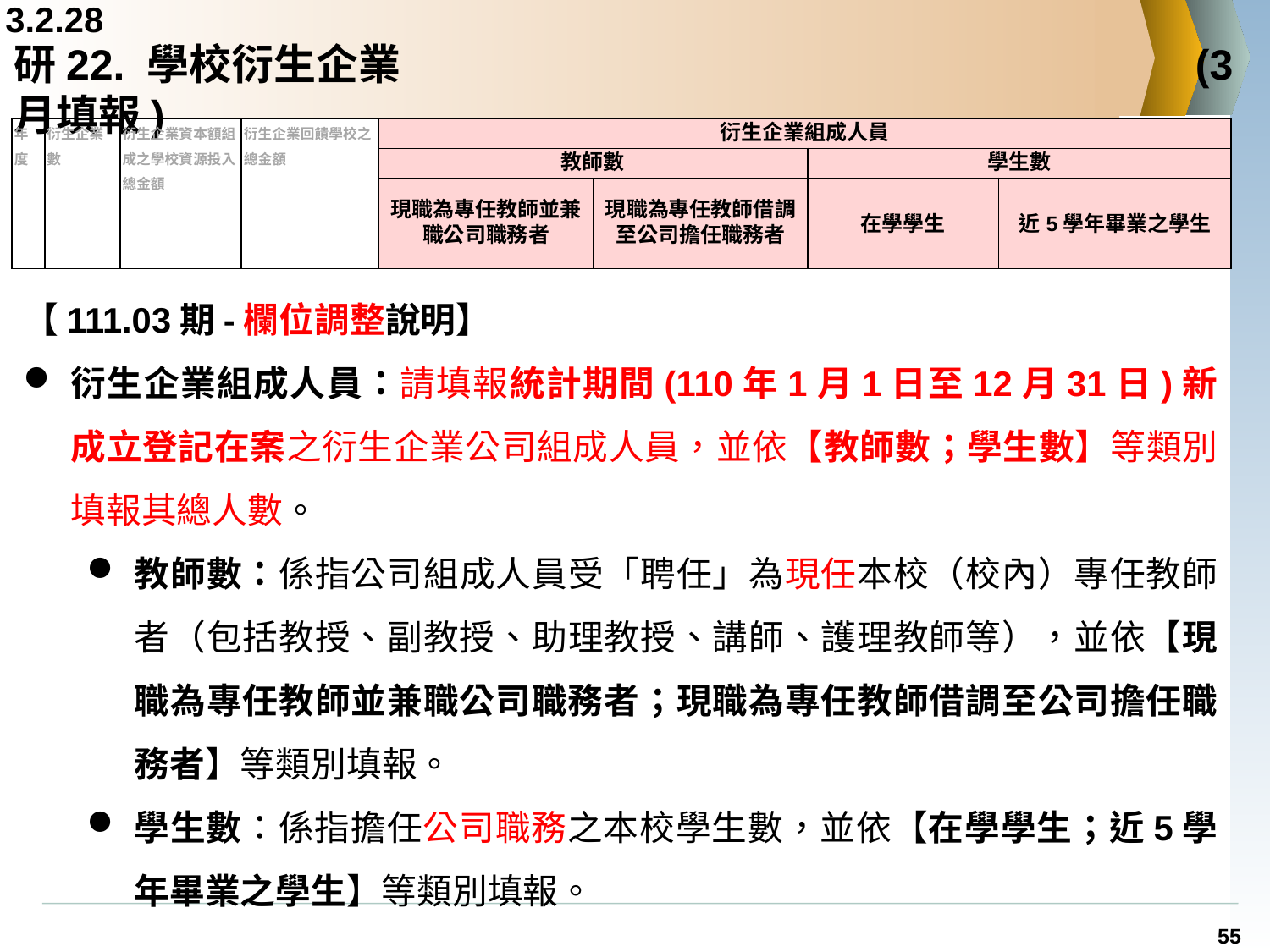

3.2.28
# 研22. 學校衍生企業						   (3月填報)
| 年度 | 衍生企業數 | 衍生企業資本額組成之學校資源投入總金額 | 衍生企業回饋學校之總金額 | 衍生企業組成人員 |  |  |  |
| --- | --- | --- | --- | --- | --- | --- | --- |
|  |  |  |  | 教師數 |  | 學生數 |  |
|  |  |  |  | 現職為專任教師並兼職公司職務者 | 現職為專任教師借調至公司擔任職務者 | 在學學生 | 近5學年畢業之學生 |
【111.03期-欄位調整說明】
衍生企業組成人員：請填報統計期間(110年1月1日至12月31日)新成立登記在案之衍生企業公司組成人員，並依【教師數；學生數】等類別填報其總人數。
教師數：係指公司組成人員受「聘任」為現任本校（校內）專任教師者（包括教授、副教授、助理教授、講師、護理教師等），並依【現職為專任教師並兼職公司職務者；現職為專任教師借調至公司擔任職務者】等類別填報。
學生數：係指擔任公司職務之本校學生數，並依【在學學生；近5學年畢業之學生】等類別填報。